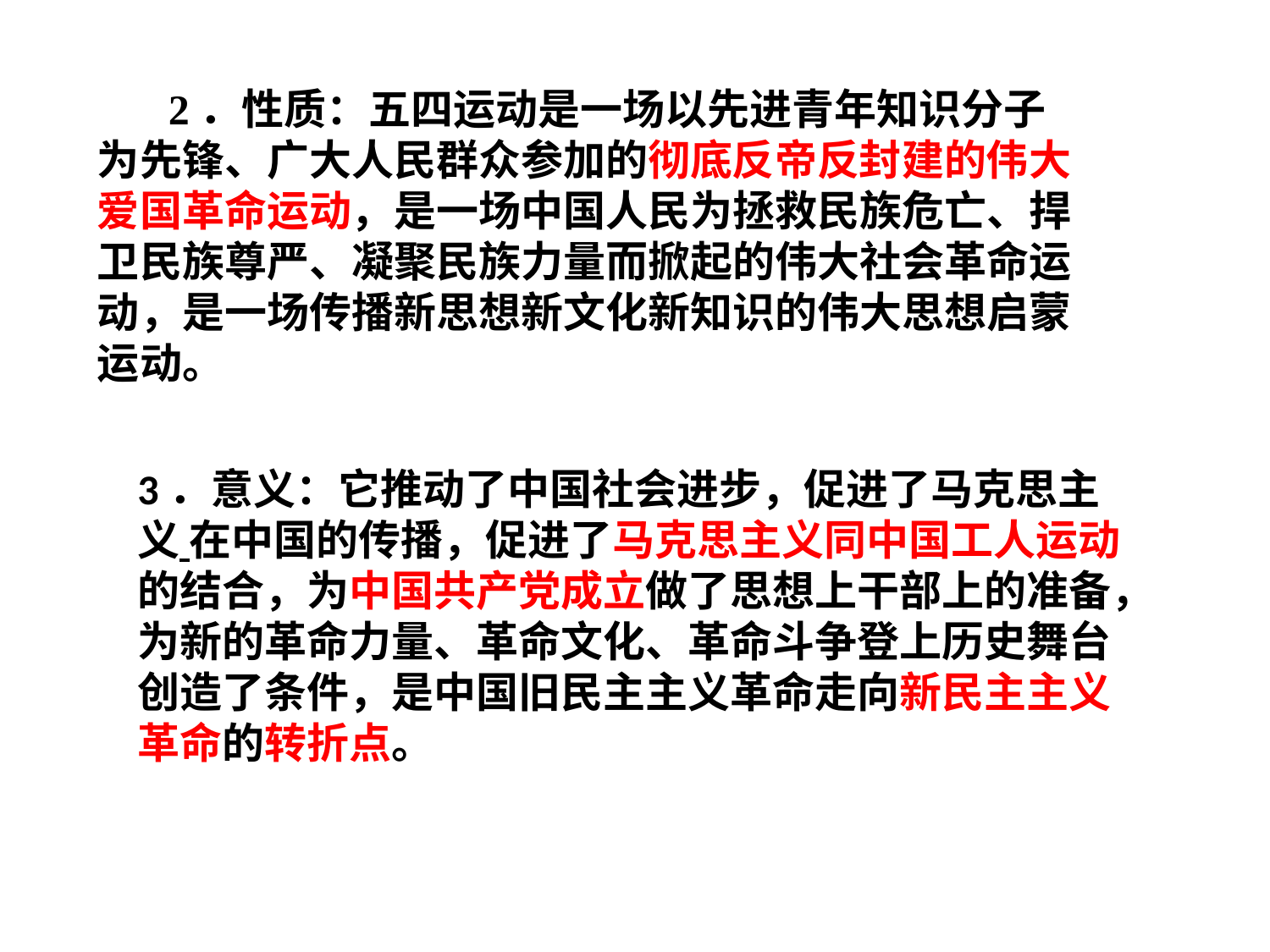

2．性质：五四运动是一场以先进青年知识分子为先锋、广大人民群众参加的彻底反帝反封建的伟大爱国革命运动，是一场中国人民为拯救民族危亡、捍卫民族尊严、凝聚民族力量而掀起的伟大社会革命运动，是一场传播新思想新文化新知识的伟大思想启蒙运动。

3．意义：它推动了中国社会进步，促进了马克思主义 在中国的传播，促进了马克思主义同中国工人运动的结合，为中国共产党成立做了思想上干部上的准备，为新的革命力量、革命文化、革命斗争登上历史舞台创造了条件，是中国旧民主主义革命走向新民主主义革命的转折点。